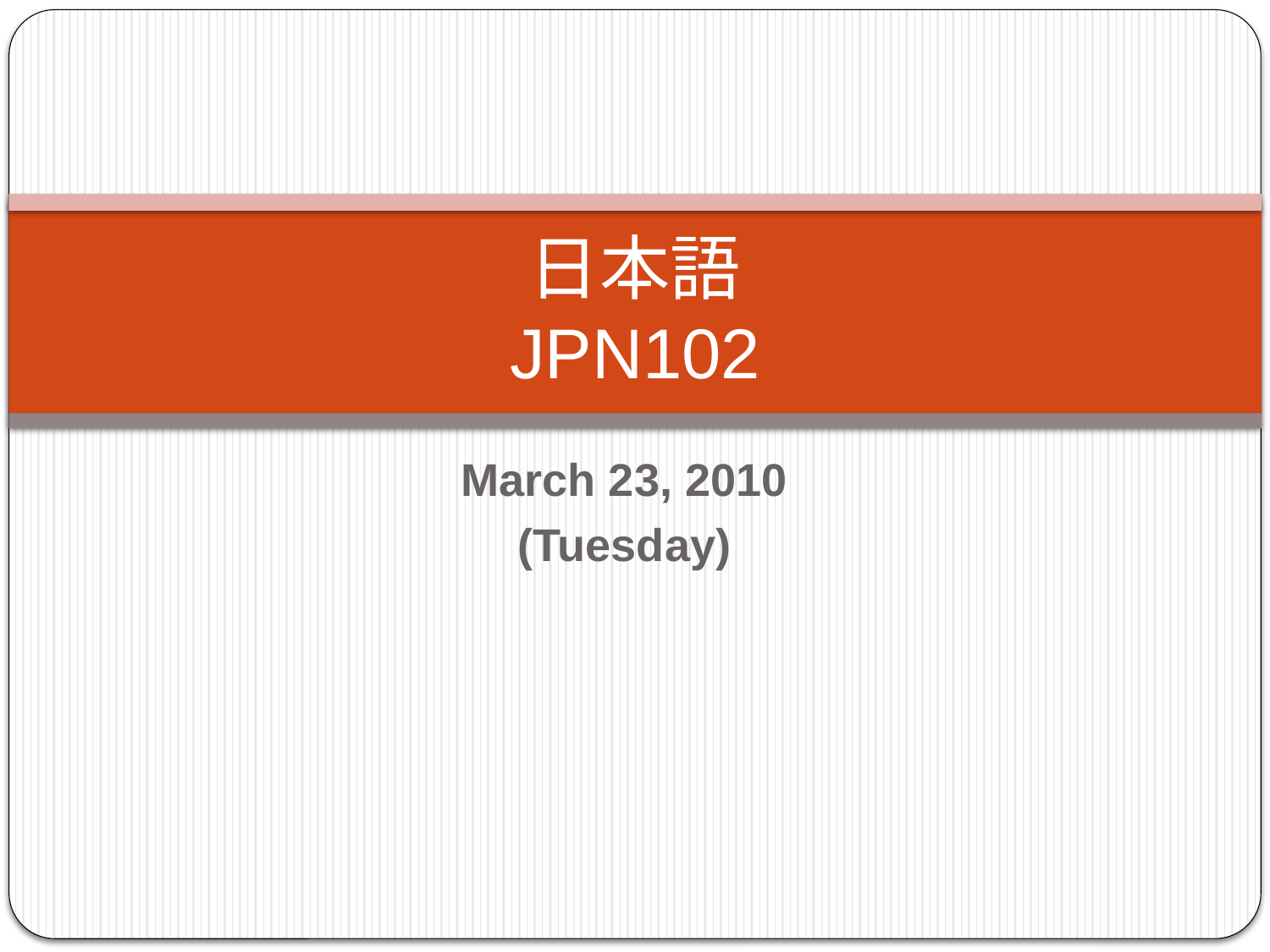

# 日本語 JPN102
March 23, 2010
(Tuesday)